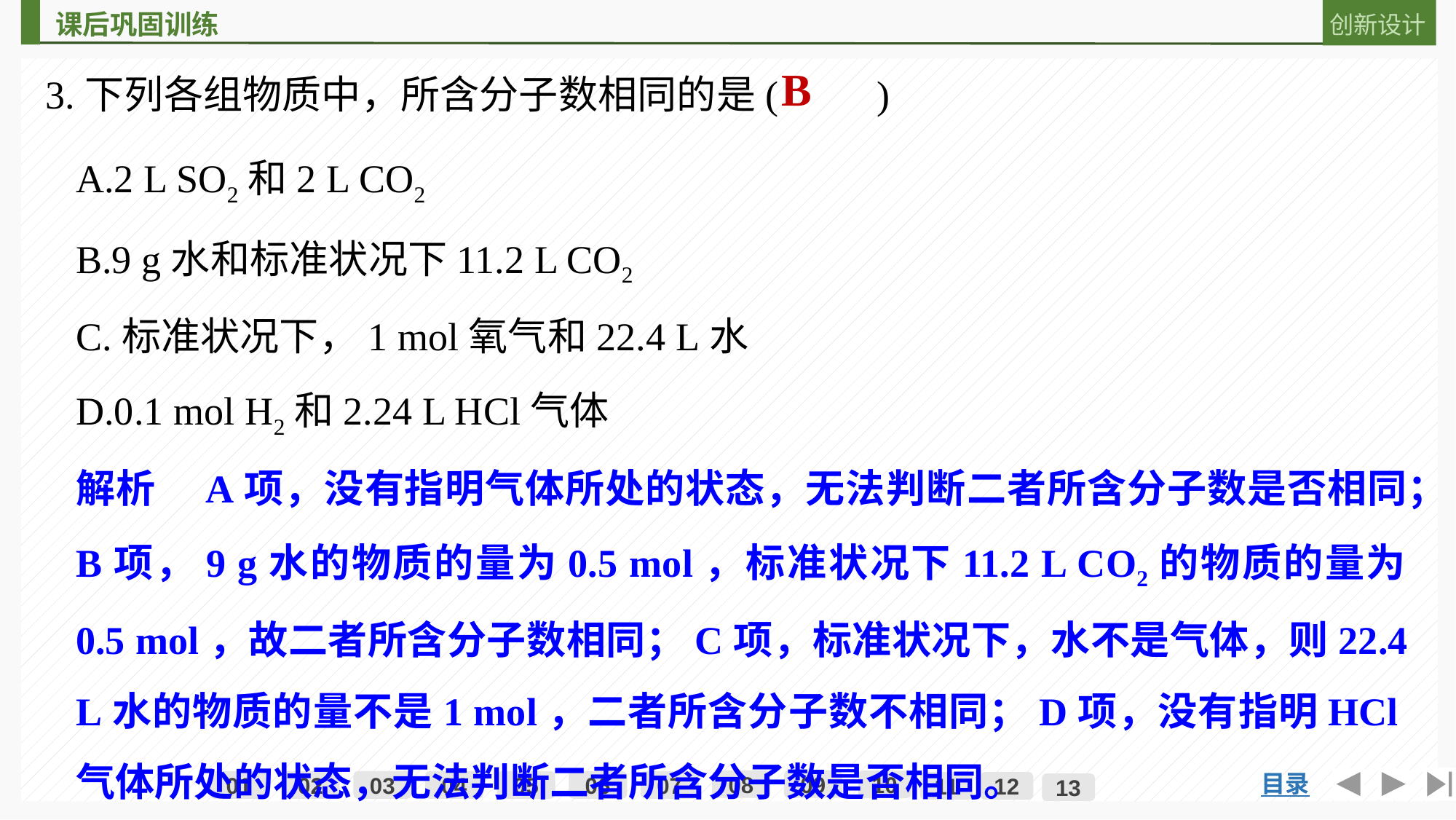

3.下列各组物质中，所含分子数相同的是(　　)
B
A.2 L SO2和2 L CO2
B.9 g水和标准状况下11.2 L CO2
C.标准状况下，1 mol氧气和22.4 L水
D.0.1 mol H2和2.24 L HCl气体
解析　A项，没有指明气体所处的状态，无法判断二者所含分子数是否相同；B项，9 g水的物质的量为0.5 mol，标准状况下11.2 L CO2的物质的量为
0.5 mol，故二者所含分子数相同；C项，标准状况下，水不是气体，则22.4 L水的物质的量不是1 mol，二者所含分子数不相同；D项，没有指明HCl气体所处的状态，无法判断二者所含分子数是否相同。